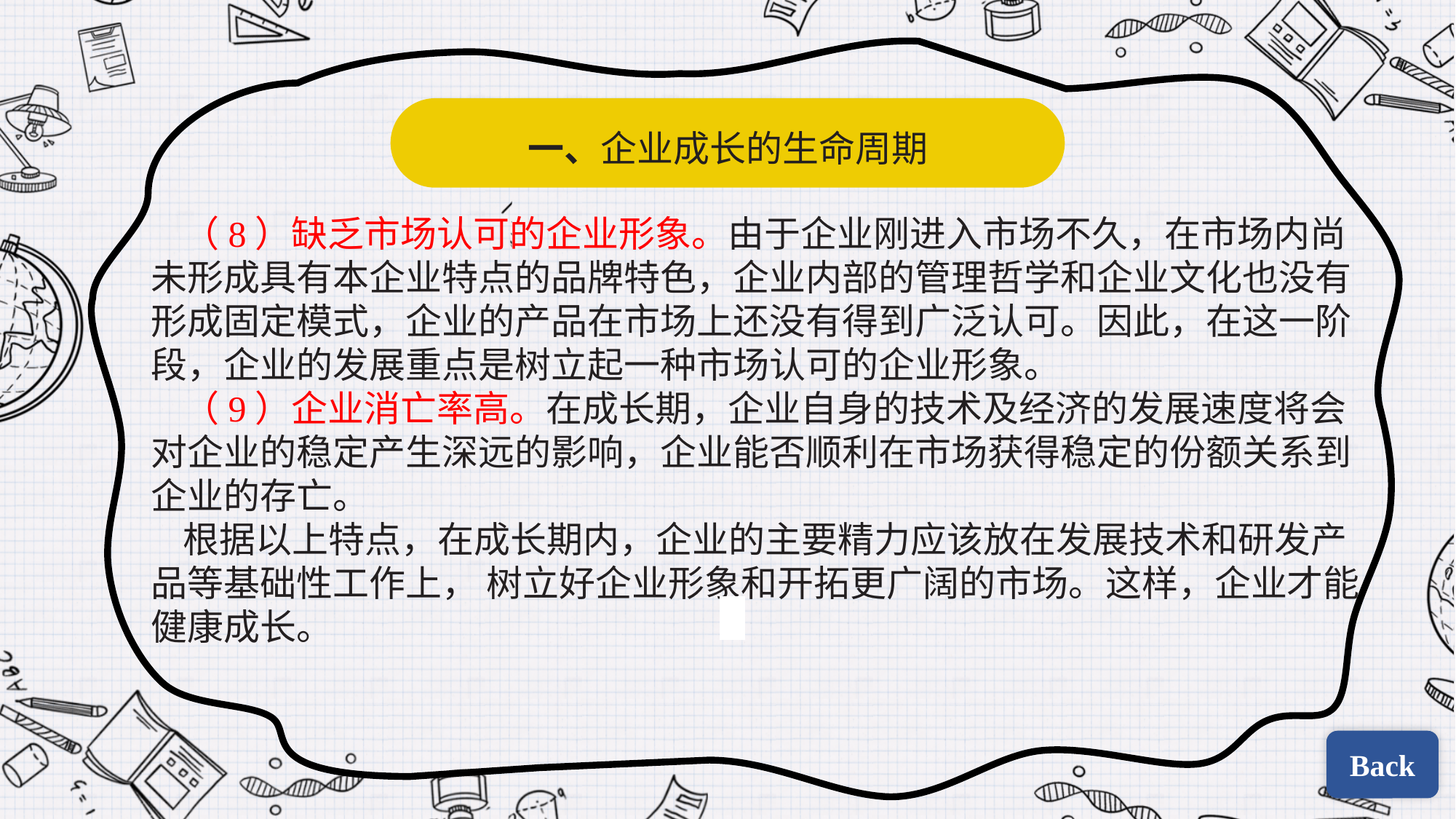

一、企业成长的生命周期
（8）缺乏市场认可的企业形象。由于企业刚进入市场不久，在市场内尚未形成具有本企业特点的品牌特色，企业内部的管理哲学和企业文化也没有形成固定模式，企业的产品在市场上还没有得到广泛认可。因此，在这一阶段，企业的发展重点是树立起一种市场认可的企业形象。
（9）企业消亡率高。在成长期，企业自身的技术及经济的发展速度将会对企业的稳定产生深远的影响，企业能否顺利在市场获得稳定的份额关系到企业的存亡。
根据以上特点，在成长期内，企业的主要精力应该放在发展技术和研发产品等基础性工作上， 树立好企业形象和开拓更广阔的市场。这样，企业才能健康成长。
|  |  |
| --- | --- |
|  |  |

Back
Back